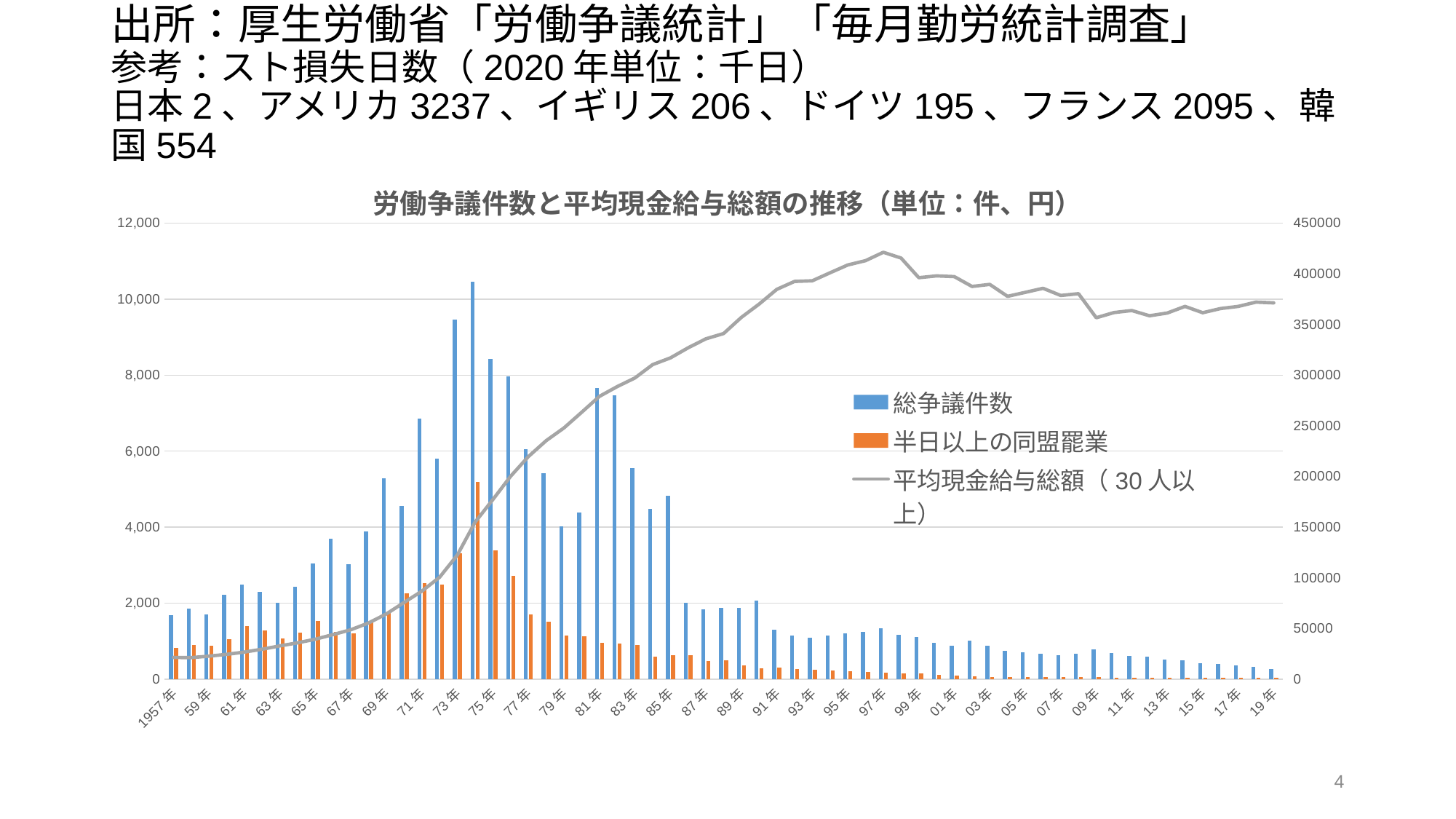

# 出所：厚生労働省「労働争議統計」「毎月勤労統計調査」 参考：スト損失日数（2020年単位：千日） 日本2、アメリカ3237、イギリス206、ドイツ195、フランス2095、韓国554

### Chart: 労働争議件数と平均現金給与総額の推移（単位：件、円）

| Category | 総争議件数 | 半日以上の同盟罷業 | 平均現金給与総額（30人以上） |
|---|---|---|---|
| 1957年 | 1680.0 | 810.0 | 21324.0 |
| 58年 | 1864.0 | 887.0 | 21161.0 |
| 59年 | 1709.0 | 872.0 | 22608.0 |
| 60年 | 2222.0 | 1053.0 | 24375.0 |
| 61年 | 2483.0 | 1386.0 | 26626.0 |
| 62年 | 2287.0 | 1283.0 | 29458.0 |
| 63年 | 2016.0 | 1068.0 | 32727.0 |
| 64年 | 2422.0 | 1220.0 | 35774.0 |
| 65年 | 3051.0 | 1527.0 | 39360.0 |
| 66年 | 3687.0 | 1239.0 | 43925.0 |
| 67年 | 3024.0 | 1204.0 | 48714.0 |
| 68年 | 3882.0 | 1537.0 | 55405.0 |
| 69年 | 5283.0 | 1776.0 | 64333.0 |
| 70年 | 4551.0 | 2256.0 | 75670.0 |
| 71年 | 6861.0 | 2515.0 | 86834.0 |
| 72年 | 5808.0 | 2489.0 | 100586.0 |
| 73年 | 9459.0 | 3320.0 | 122545.0 |
| 74年 | 10462.0 | 5197.0 | 154967.0 |
| 75年 | 8435.0 | 3385.0 | 177213.0 |
| 76年 | 7974.0 | 2715.0 | 200242.0 |
| 77年 | 6060.0 | 1707.0 | 219620.0 |
| 78年 | 5416.0 | 1512.0 | 235378.0 |
| 79年 | 4026.0 | 1151.0 | 247909.0 |
| 80年 | 4376.0 | 1128.0 | 263386.0 |
| 81年 | 7660.0 | 950.0 | 279096.0 |
| 82年 | 7477.0 | 941.0 | 288738.0 |
| 83年 | 5562.0 | 889.0 | 297269.0 |
| 84年 | 4480.0 | 594.0 | 310463.0 |
| 85年 | 4826.0 | 625.0 | 317091.0 |
| 86年 | 2002.0 | 619.0 | 327041.0 |
| 87年 | 1839.0 | 473.0 | 335944.0 |
| 88年 | 1879.0 | 496.0 | 341160.0 |
| 89年 | 1868.0 | 359.0 | 357079.0 |
| 90年 | 2071.0 | 283.0 | 370169.0 |
| 91年 | 1292.0 | 308.0 | 384787.0 |
| 92年 | 1138.0 | 261.0 | 392608.0 |
| 93年 | 1084.0 | 251.0 | 393224.0 |
| 94年 | 1136.0 | 229.0 | 401128.0 |
| 95年 | 1200.0 | 208.0 | 408864.0 |
| 96年 | 1240.0 | 189.0 | 413096.0 |
| 97年 | 1334.0 | 176.0 | 421384.0 |
| 98年 | 1164.0 | 145.0 | 415675.0 |
| 99年 | 1102.0 | 152.0 | 396291.0 |
| 2000年 | 958.0 | 117.0 | 398069.0 |
| 01年 | 884.0 | 89.0 | 397366.0 |
| 02年 | 1002.0 | 74.0 | 387638.0 |
| 03年 | 872.0 | 47.0 | 389664.0 |
| 04年 | 737.0 | 51.0 | 377853.0 |
| 05年 | 708.0 | 50.0 | 381807.0 |
| 06年 | 662.0 | 46.0 | 385799.0 |
| 07年 | 636.0 | 54.0 | 378717.0 |
| 08年 | 657.0 | 52.0 | 380487.0 |
| 09年 | 780.0 | 48.0 | 356720.0 |
| 10年 | 682.0 | 38.0 | 361864.0 |
| 11年 | 612.0 | 28.0 | 363855.0 |
| 12年 | 596.0 | 38.0 | 358687.0 |
| 13年 | 507.0 | 31.0 | 361399.0 |
| 14年 | 495.0 | 27.0 | 367942.0 |
| 15年 | 425.0 | 39.0 | 361684.0 |
| 16年 | 391.0 | 31.0 | 365804.0 |
| 17年 | 358.0 | 38.0 | 367951.0 |
| 18年 | 320.0 | 26.0 | 372162.0 |
| 19年 | 268.0 | 27.0 | 371408.0 |
4